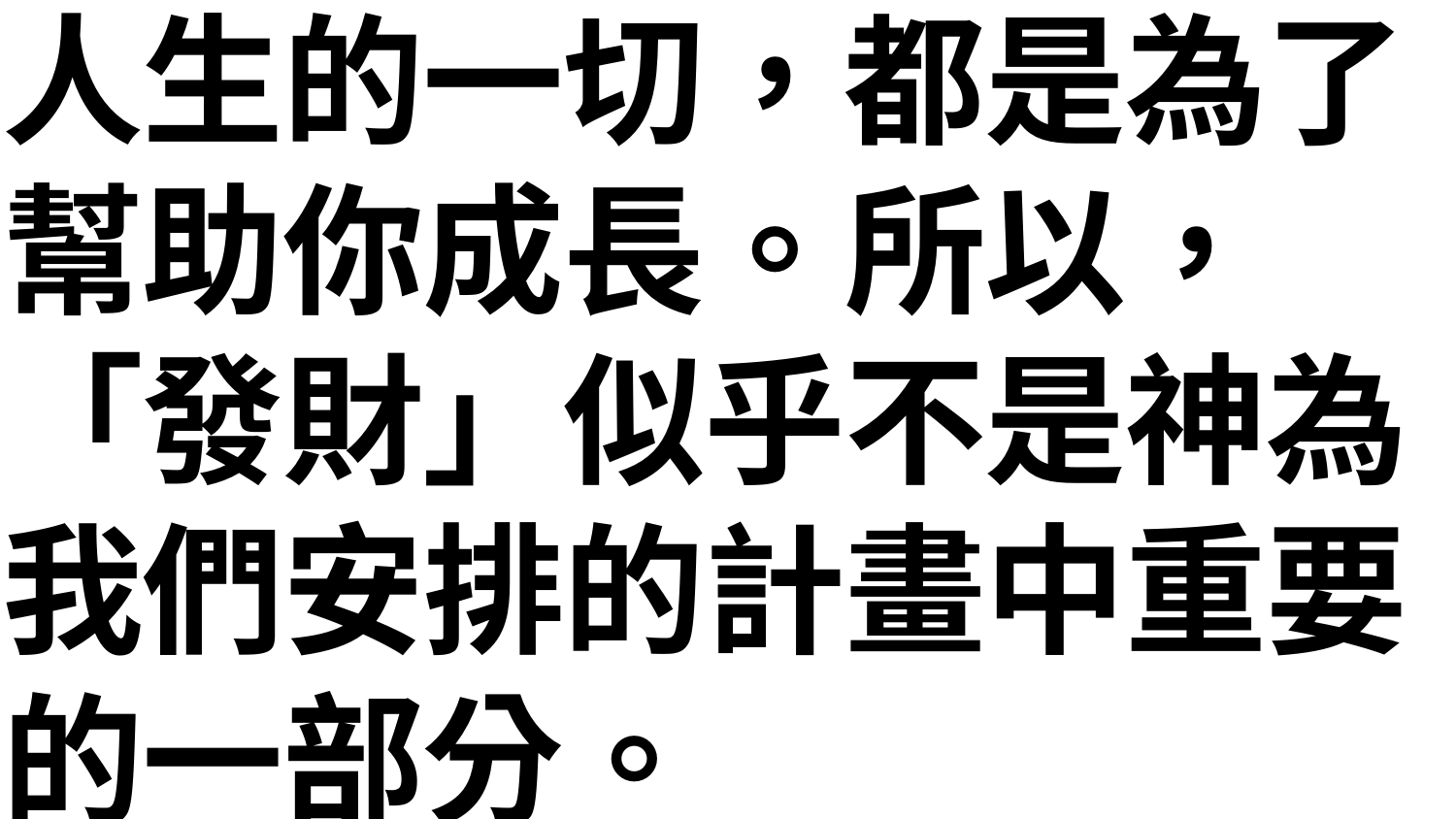

人生的一切，都是為了幫助你成長。所以，「發財」似乎不是神為我們安排的計畫中重要的一部分。